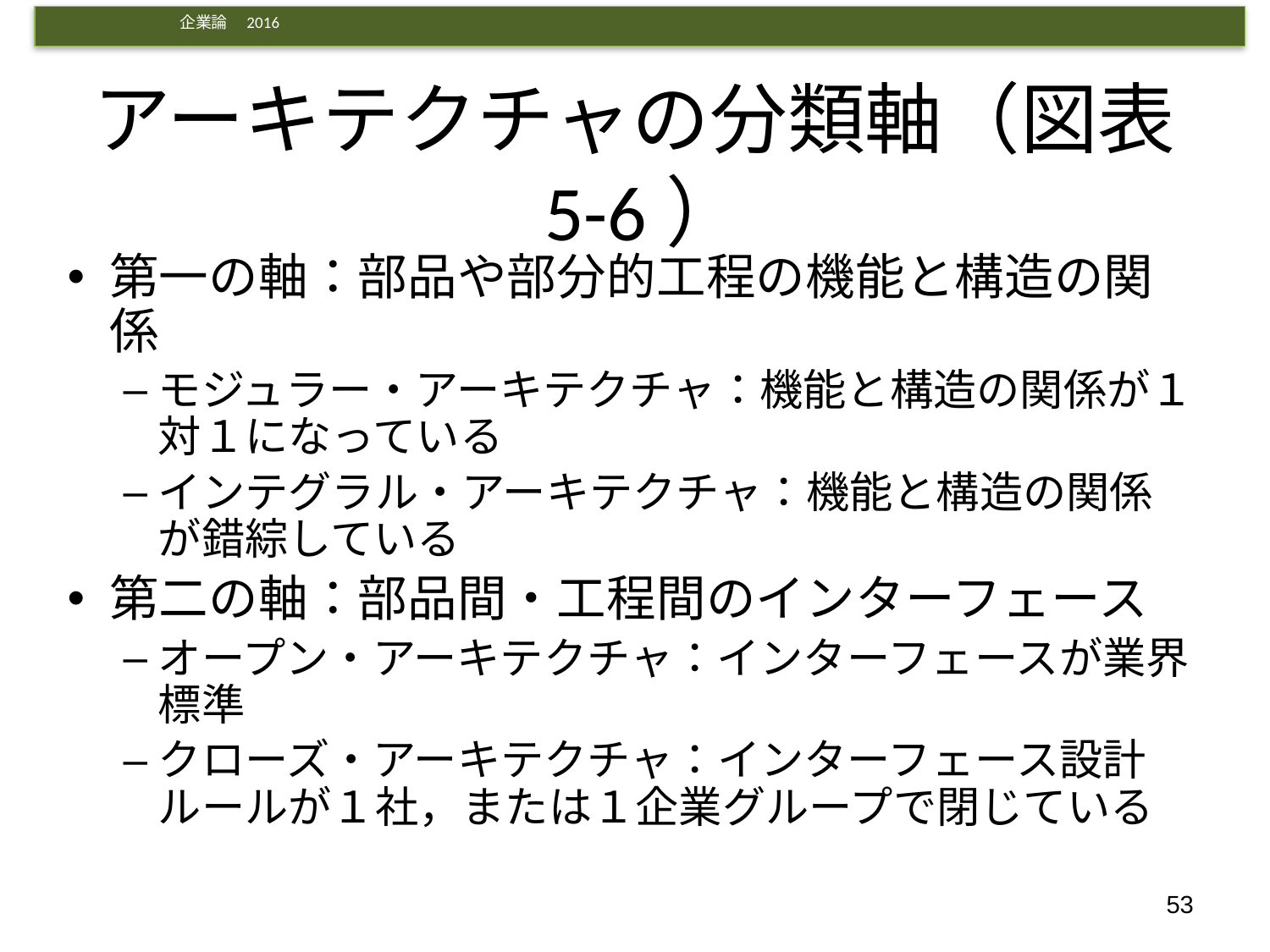

# アーキテクチャの分類軸（図表5-6）
第一の軸：部品や部分的工程の機能と構造の関係
モジュラー・アーキテクチャ：機能と構造の関係が１対１になっている
インテグラル・アーキテクチャ：機能と構造の関係が錯綜している
第二の軸：部品間・工程間のインターフェース
オープン・アーキテクチャ：インターフェースが業界標準
クローズ・アーキテクチャ：インターフェース設計ルールが１社，または１企業グループで閉じている
53